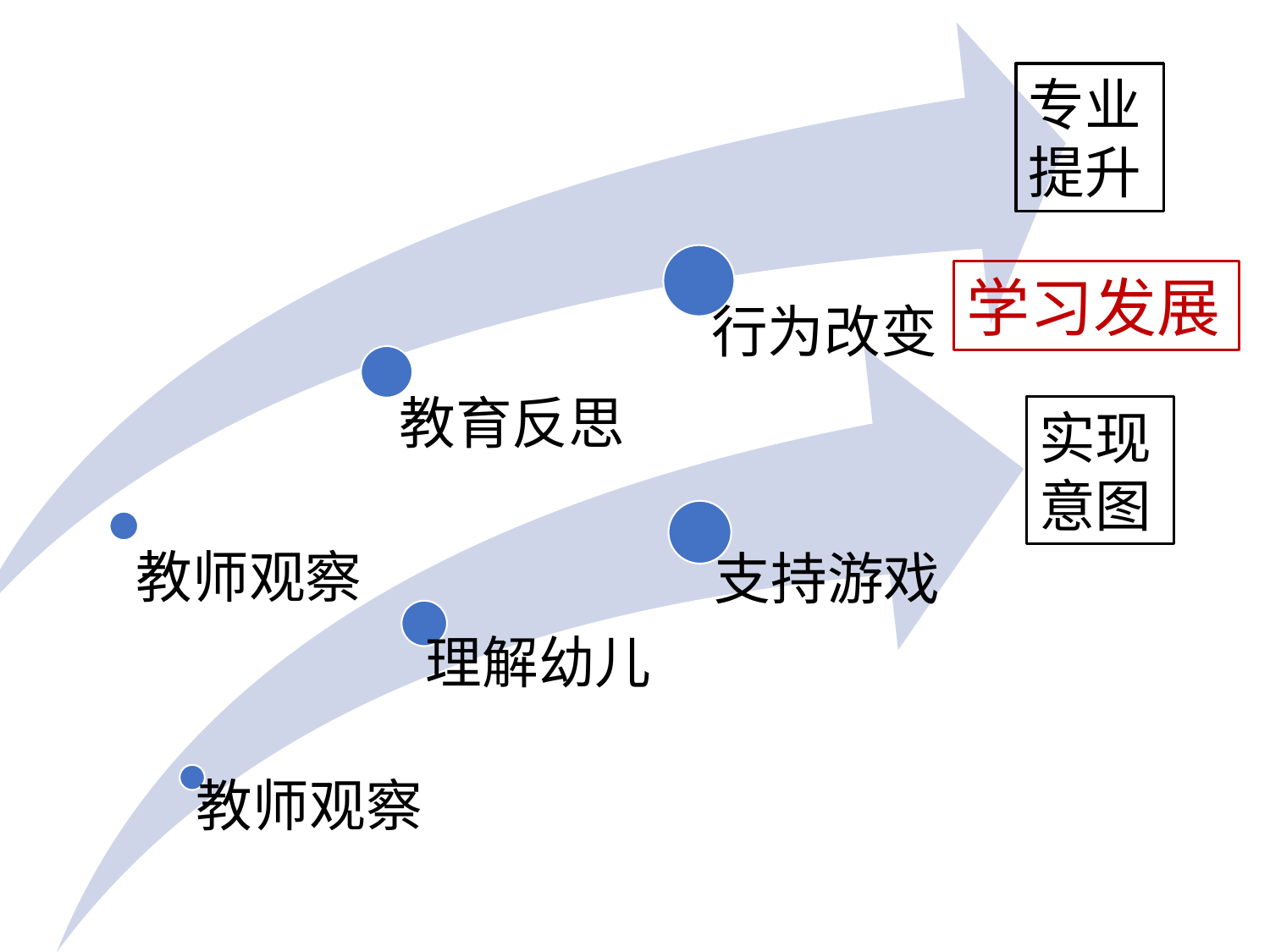

教师观察
教育反思
行为改变
#
专业提升
学习发展
教师观察
理解幼儿
支持游戏
实现意图